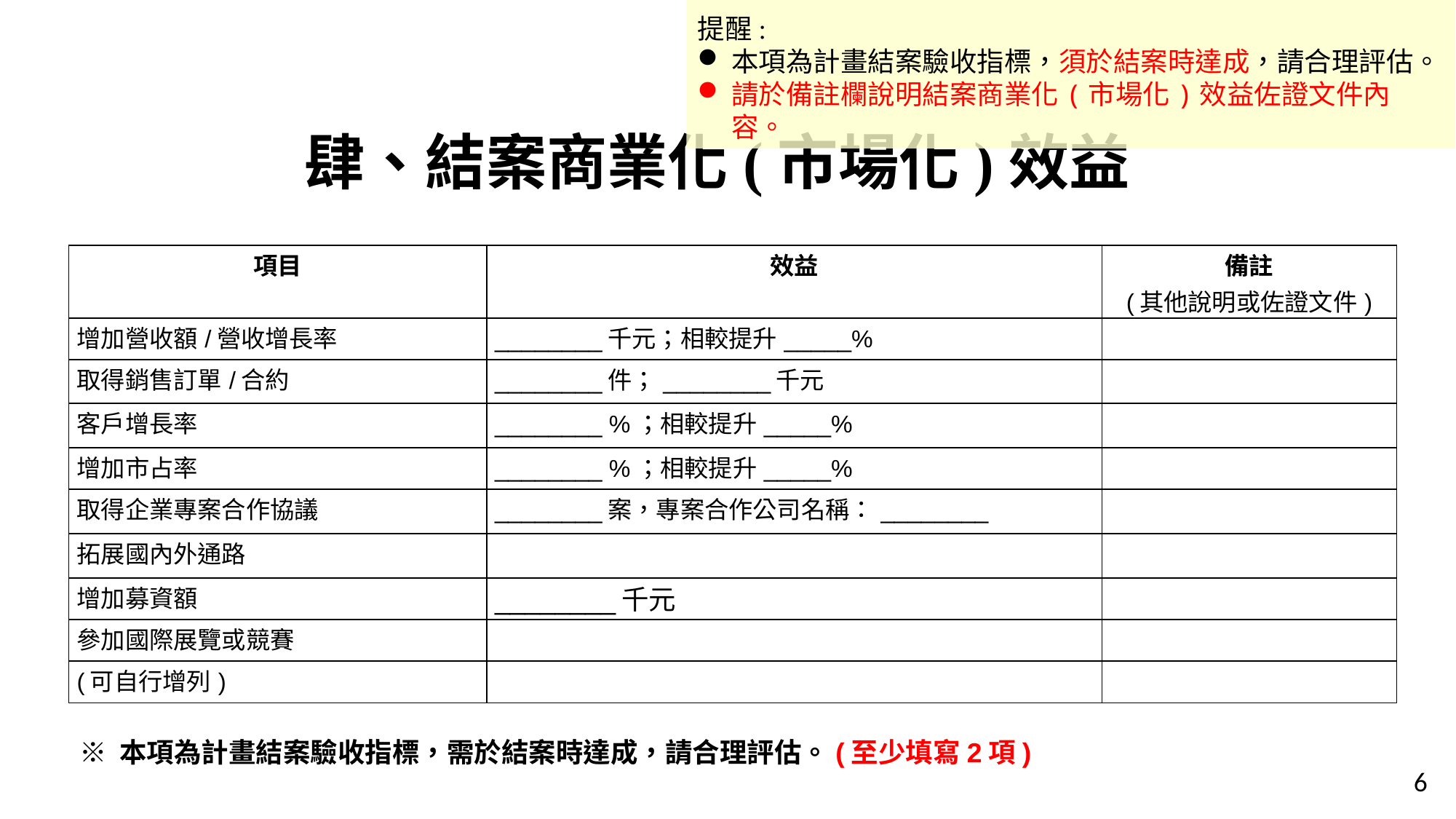

提醒:
本項為計畫結案驗收指標，須於結案時達成，請合理評估。
請於備註欄說明結案商業化(市場化)效益佐證文件內容。
# 肆、結案商業化(市場化)效益
| 項目 | 效益 | 備註 (其他說明或佐證文件) |
| --- | --- | --- |
| 增加營收額/營收增長率 | \_\_\_\_\_\_\_\_千元；相較提升\_\_\_\_\_% |  |
| 取得銷售訂單/合約 | \_\_\_\_\_\_\_\_件；\_\_\_\_\_\_\_\_千元 |  |
| 客戶增長率 | \_\_\_\_\_\_\_\_ %；相較提升\_\_\_\_\_% |  |
| 增加市占率 | \_\_\_\_\_\_\_\_ %；相較提升\_\_\_\_\_% |  |
| 取得企業專案合作協議 | \_\_\_\_\_\_\_\_案，專案合作公司名稱：\_\_\_\_\_\_\_\_ |  |
| 拓展國內外通路 |  |  |
| 增加募資額 | \_\_\_\_\_\_\_\_千元 |  |
| 參加國際展覽或競賽 |  |  |
| (可自行增列) |  |  |
※ 本項為計畫結案驗收指標，需於結案時達成，請合理評估。(至少填寫2項)

6